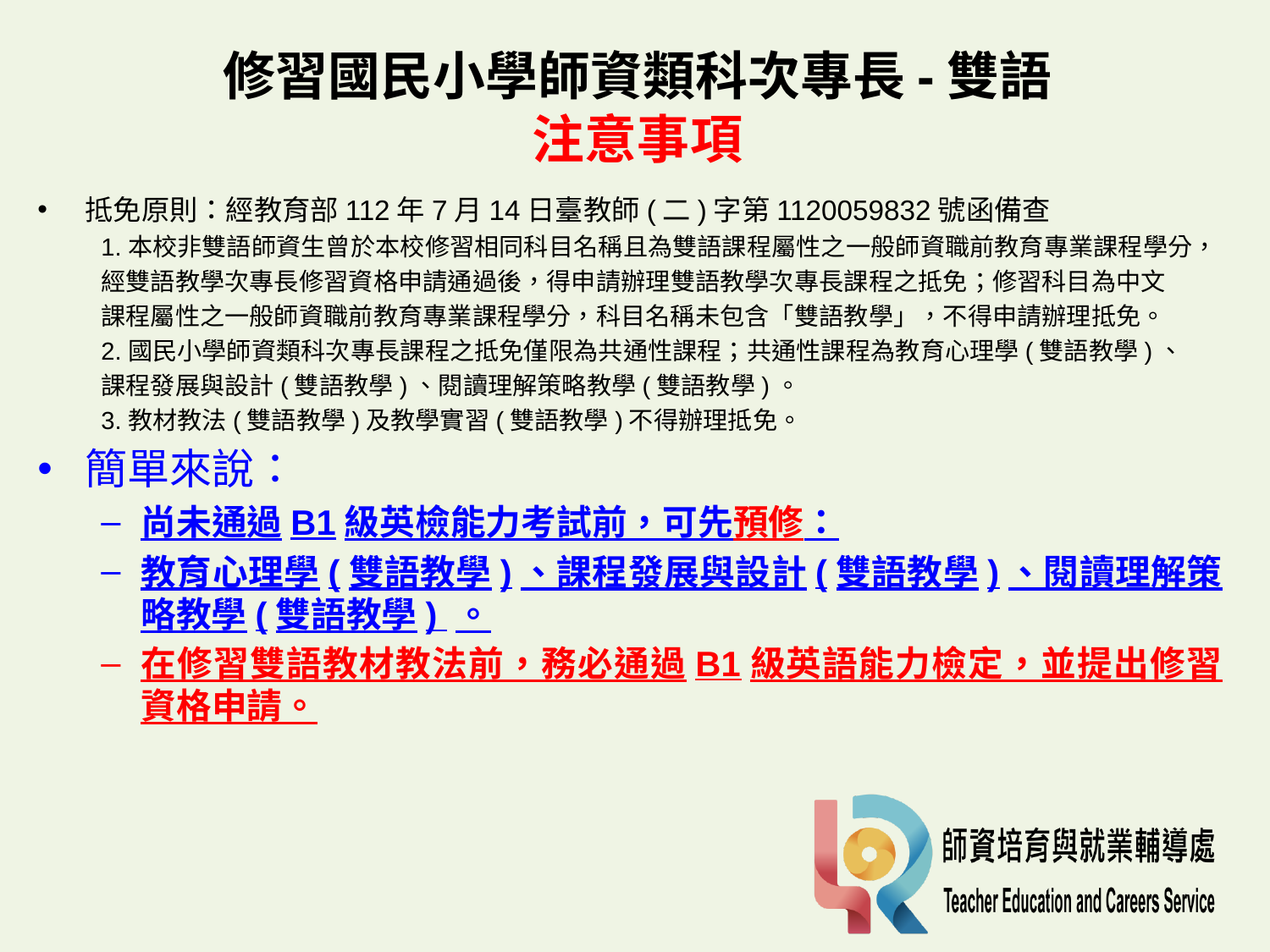

# 修習國民小學師資類科次專長-雙語 注意事項
抵免原則：經教育部112年7月14日臺教師(二)字第1120059832號函備查
1.本校非雙語師資生曾於本校修習相同科目名稱且為雙語課程屬性之一般師資職前教育專業課程學分，
經雙語教學次專長修習資格申請通過後，得申請辦理雙語教學次專長課程之抵免；修習科目為中文
課程屬性之一般師資職前教育專業課程學分，科目名稱未包含「雙語教學」，不得申請辦理抵免。
2.國民小學師資類科次專長課程之抵免僅限為共通性課程；共通性課程為教育心理學(雙語教學)、
課程發展與設計(雙語教學)、閱讀理解策略教學(雙語教學)。
3.教材教法(雙語教學)及教學實習(雙語教學)不得辦理抵免。
簡單來說：
尚未通過B1級英檢能力考試前，可先預修：
教育心理學(雙語教學)、課程發展與設計(雙語教學)、閱讀理解策略教學(雙語教學) 。
在修習雙語教材教法前，務必通過B1級英語能力檢定，並提出修習資格申請。